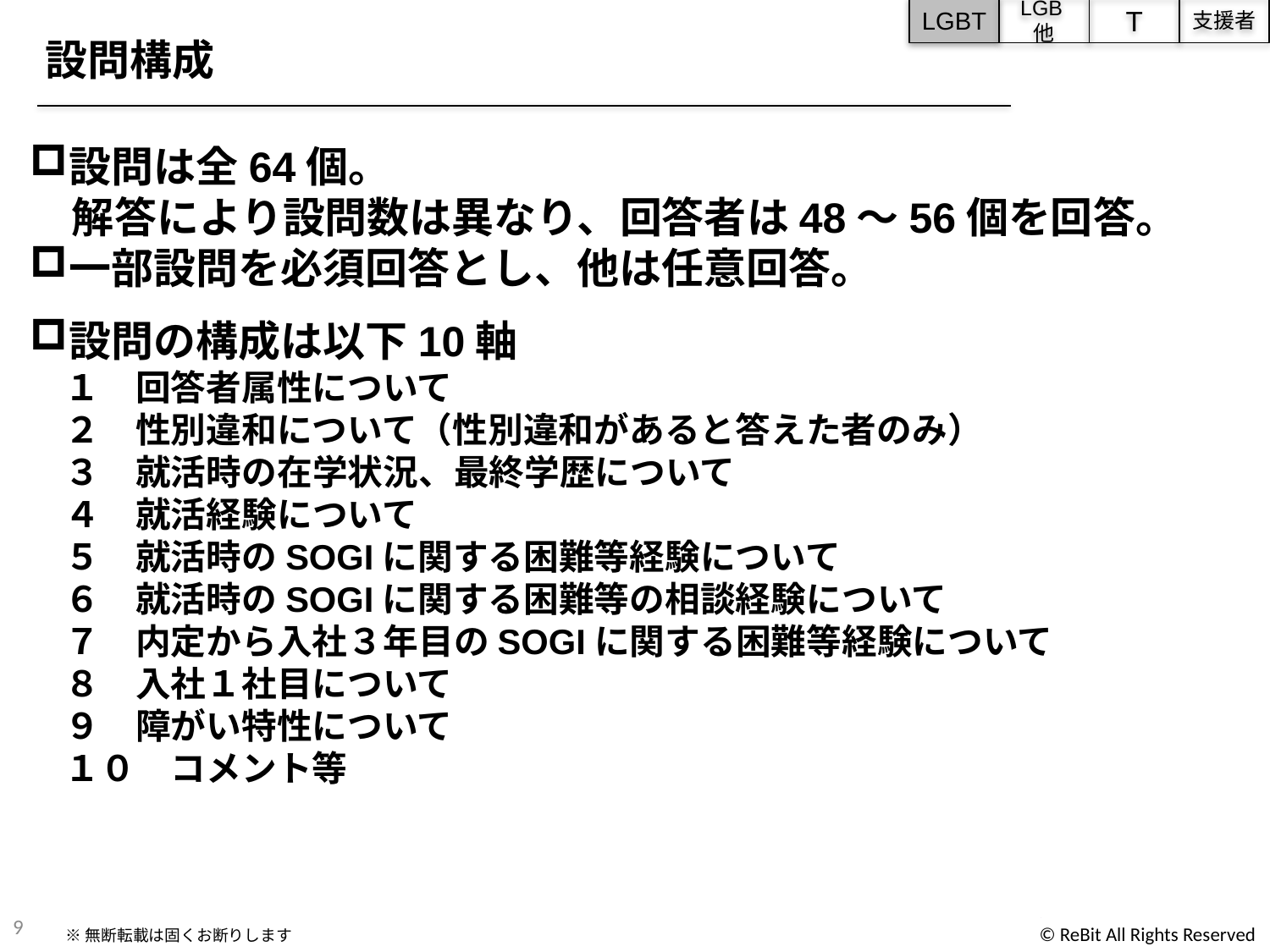

LGBT
LGB他
T
支援者

設問構成
設問は全64個。
　解答により設問数は異なり、回答者は48〜56個を回答。
一部設問を必須回答とし、他は任意回答。

設問の構成は以下10軸
　１　回答者属性について
　２　性別違和について（性別違和があると答えた者のみ）
　３　就活時の在学状況、最終学歴について
　４　就活経験について
　５　就活時のSOGIに関する困難等経験について
　６　就活時のSOGIに関する困難等の相談経験について
　７　内定から入社３年目のSOGIに関する困難等経験について
　８　入社１社目について
　９　障がい特性について
　１０　コメント等

9